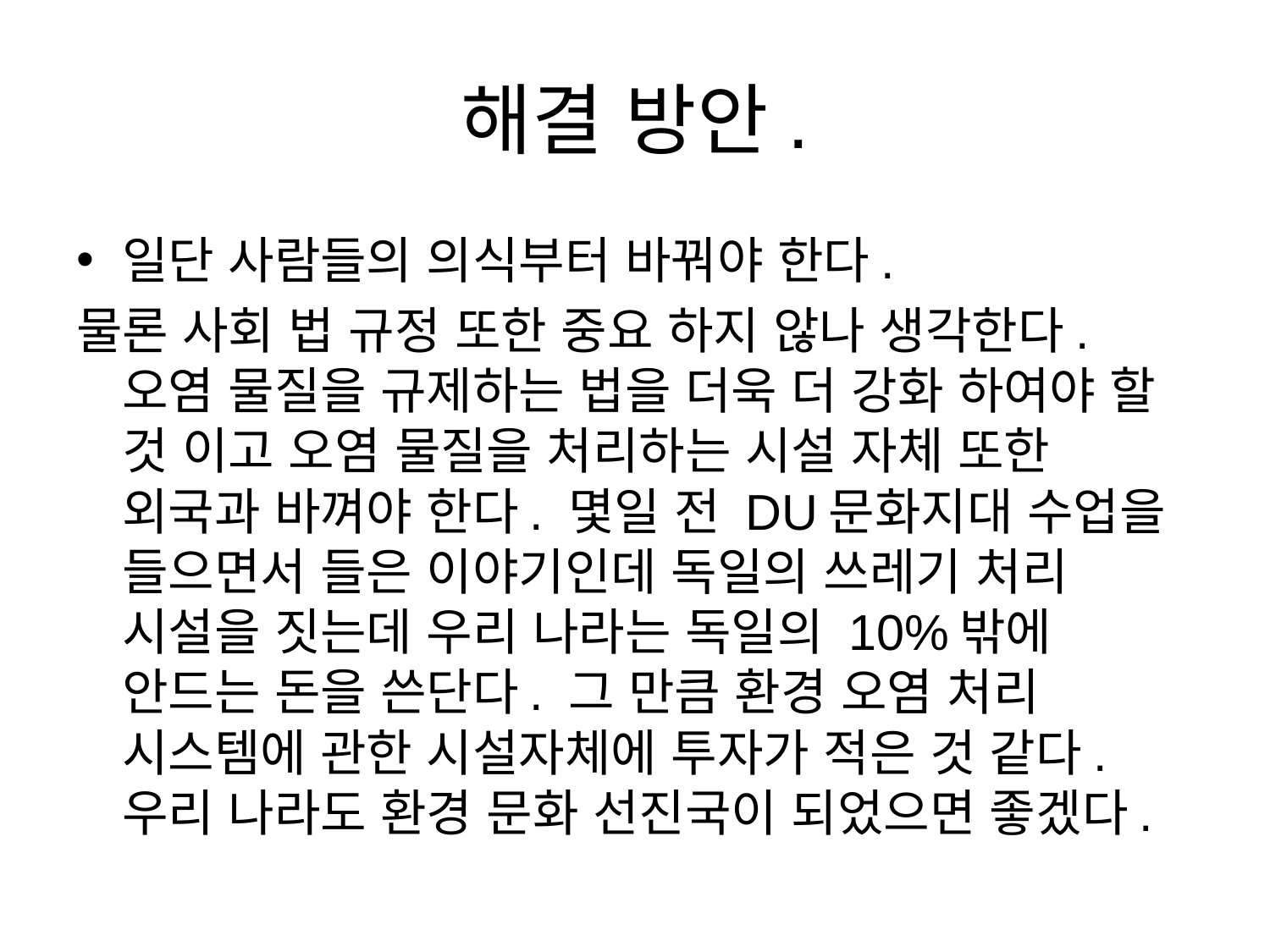

# 해결 방안.
일단 사람들의 의식부터 바꿔야 한다.
물론 사회 법 규정 또한 중요 하지 않나 생각한다. 오염 물질을 규제하는 법을 더욱 더 강화 하여야 할 것 이고 오염 물질을 처리하는 시설 자체 또한 외국과 바껴야 한다. 몇일 전 DU문화지대 수업을 들으면서 들은 이야기인데 독일의 쓰레기 처리 시설을 짓는데 우리 나라는 독일의 10%밖에 안드는 돈을 쓴단다. 그 만큼 환경 오염 처리 시스템에 관한 시설자체에 투자가 적은 것 같다. 우리 나라도 환경 문화 선진국이 되었으면 좋겠다.